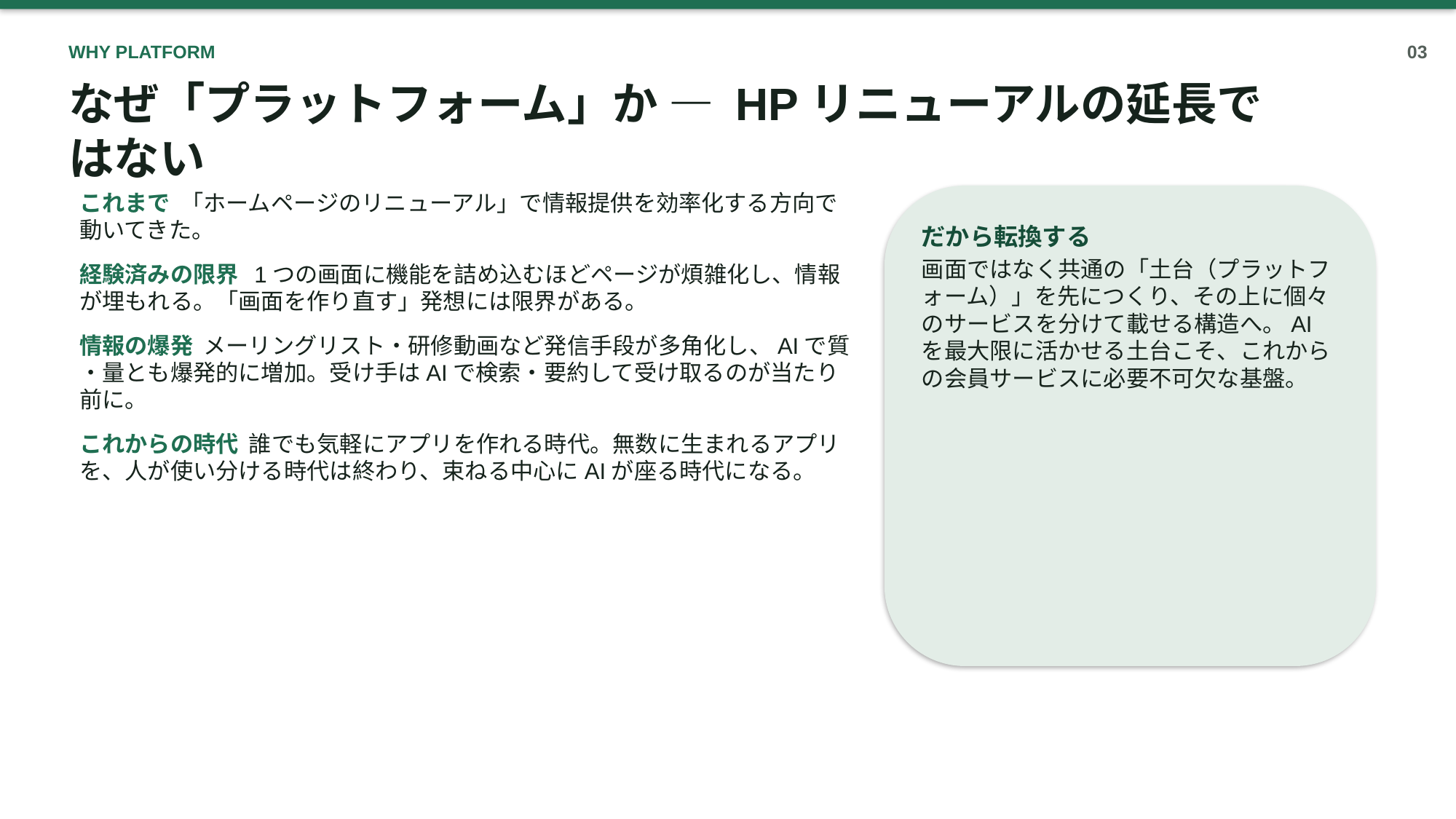

WHY PLATFORM
03
なぜ「プラットフォーム」か ― HPリニューアルの延長ではない
これまで  「ホームページのリニューアル」で情報提供を効率化する方向で動いてきた。
経験済みの限界  1つの画面に機能を詰め込むほどページが煩雑化し、情報が埋もれる。「画面を作り直す」発想には限界がある。
情報の爆発  メーリングリスト・研修動画など発信手段が多角化し、AIで質・量とも爆発的に増加。受け手はAIで検索・要約して受け取るのが当たり前に。
これからの時代  誰でも気軽にアプリを作れる時代。無数に生まれるアプリを、人が使い分ける時代は終わり、束ねる中心にAIが座る時代になる。
だから転換する
画面ではなく共通の「土台（プラットフォーム）」を先につくり、その上に個々のサービスを分けて載せる構造へ。AIを最大限に活かせる土台こそ、これからの会員サービスに必要不可欠な基盤。